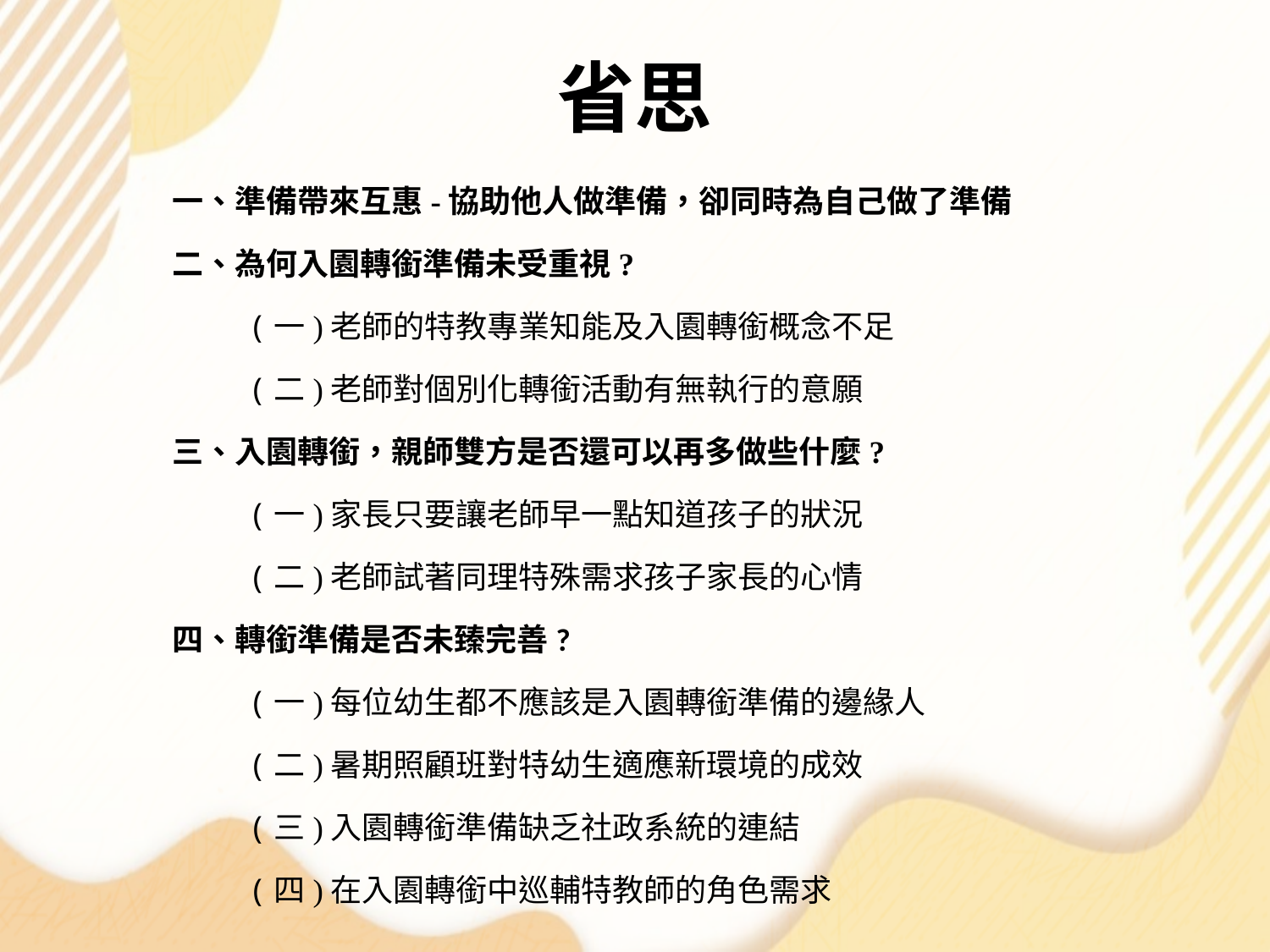

# 省思
一、準備帶來互惠-協助他人做準備，卻同時為自己做了準備
二、為何入園轉銜準備未受重視?
    (一)老師的特教專業知能及入園轉銜概念不足
    (二)老師對個別化轉銜活動有無執行的意願
三、入園轉銜，親師雙方是否還可以再多做些什麼?
    (一)家長只要讓老師早一點知道孩子的狀況
    (二)老師試著同理特殊需求孩子家長的心情
四、轉銜準備是否未臻完善?
    (一)每位幼生都不應該是入園轉銜準備的邊緣人
    (二)暑期照顧班對特幼生適應新環境的成效
    (三)入園轉銜準備缺乏社政系統的連結
    (四)在入園轉銜中巡輔特教師的角色需求